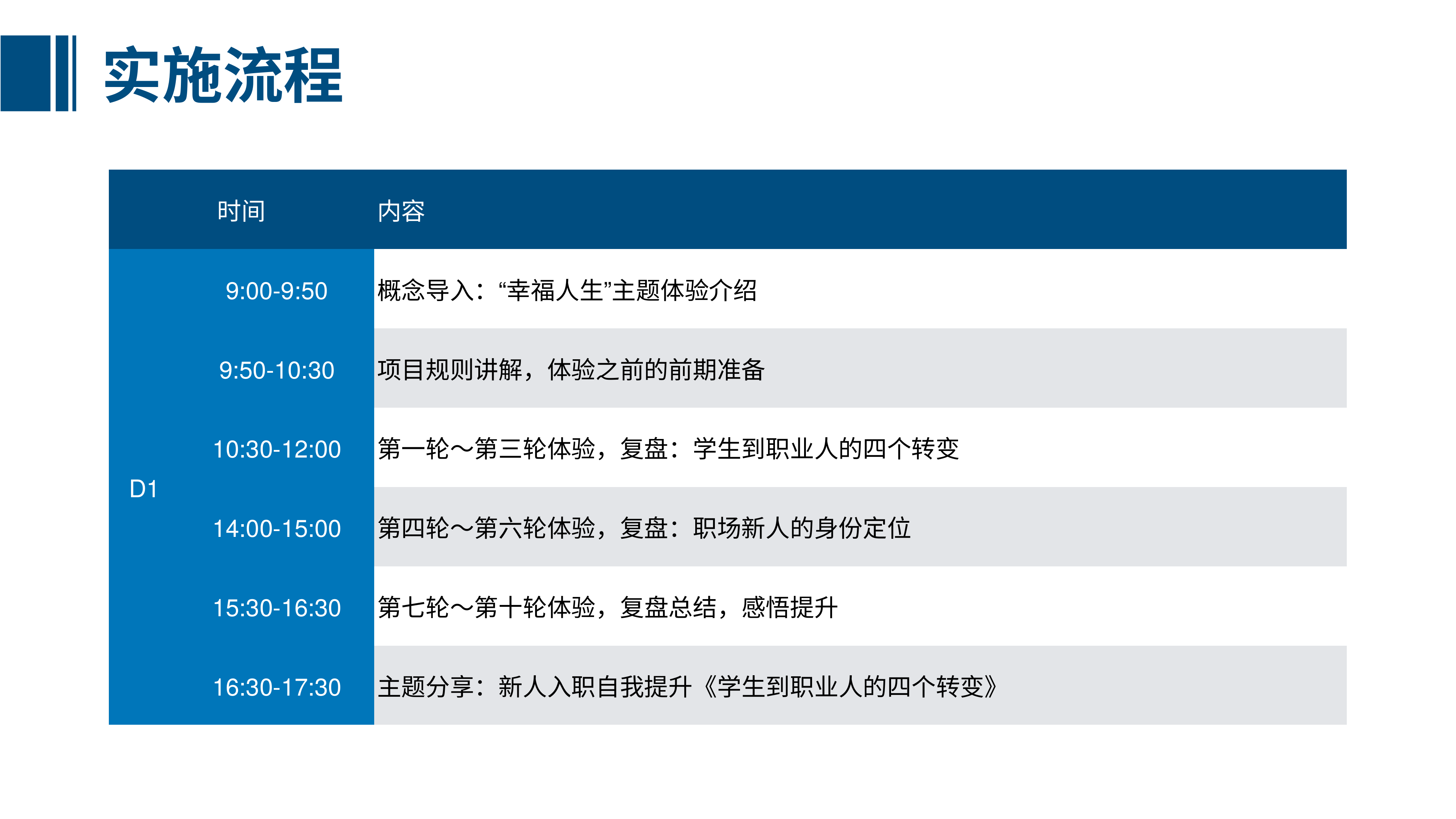

实施流程

| 时间 |  | 内容 |
| --- | --- | --- |
| D1 | 9:00-9:50 | 概念导入：“幸福人生”主题体验介绍 |
|  | 9:50-10:30 | 项目规则讲解，体验之前的前期准备 |
|  | 10:30-12:00 | 第一轮～第三轮体验，复盘：学生到职业人的四个转变 |
|  | 14:00-15:00 | 第四轮～第六轮体验，复盘：职场新人的身份定位 |
|  | 15:30-16:30 | 第七轮～第十轮体验，复盘总结，感悟提升 |
|  | 16:30-17:30 | 主题分享：新人入职自我提升《学生到职业人的四个转变》 |